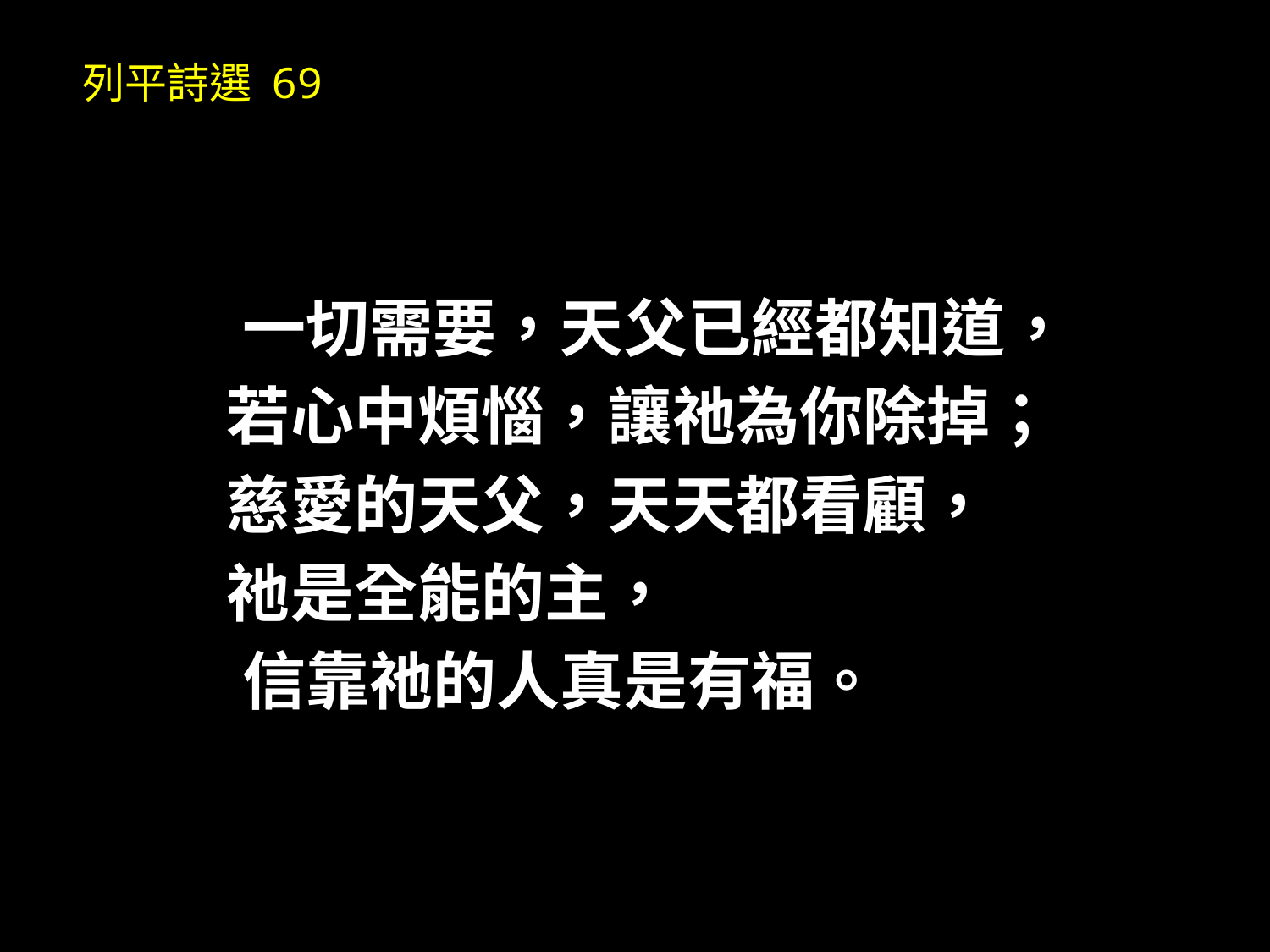

# 列平詩選 69
  一切需要，天父已經都知道，
  若心中煩惱，讓祂為你除掉；
  慈愛的天父，天天都看顧，
  祂是全能的主，
  信靠祂的人真是有福。